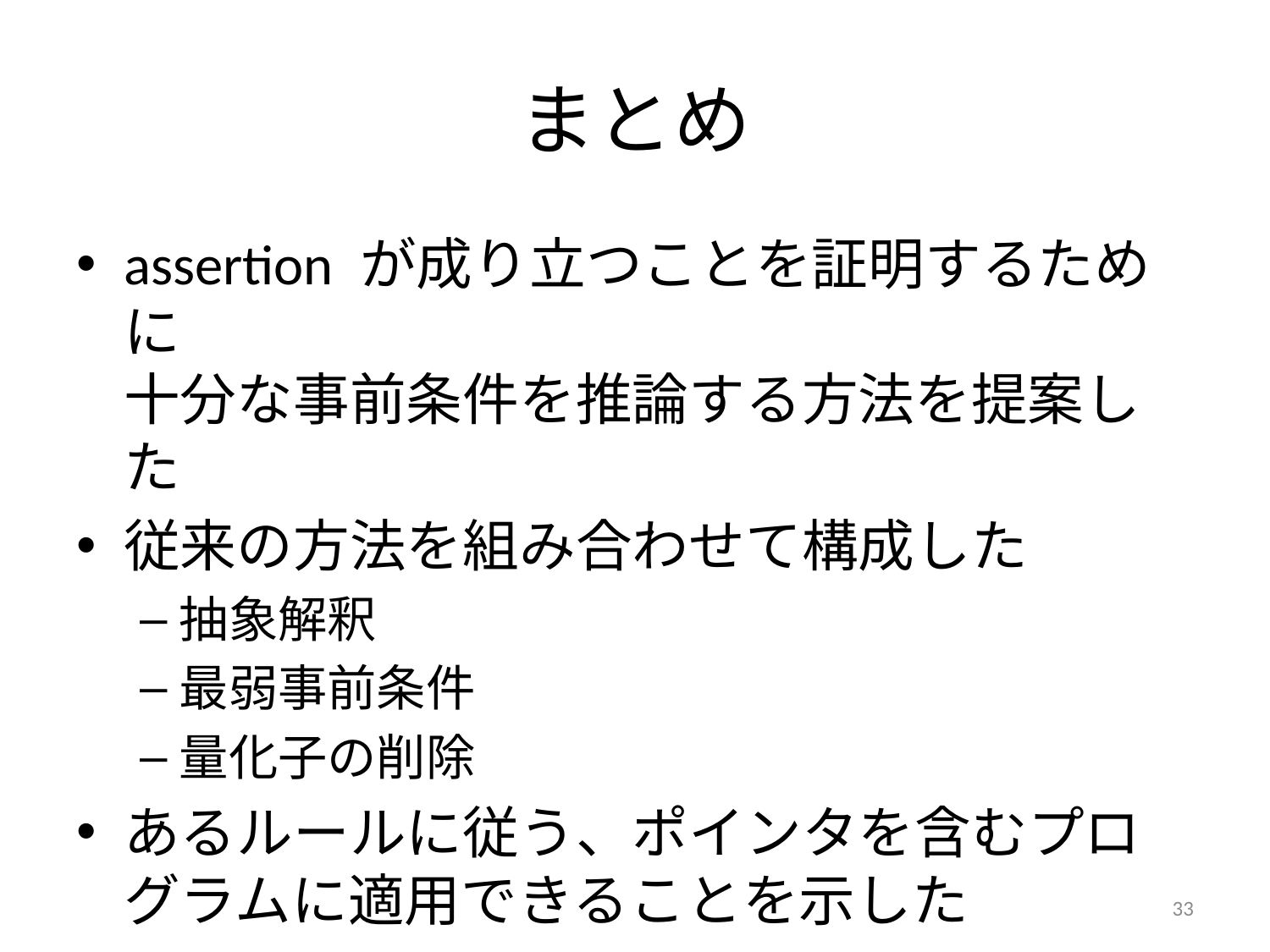

# まとめ
assertion が成り立つことを証明するために
十分な事前条件を推論する方法を提案した
従来の方法を組み合わせて構成した
抽象解釈
最弱事前条件
量化子の削除
あるルールに従う、ポインタを含むプログラムに適用できることを示した
33